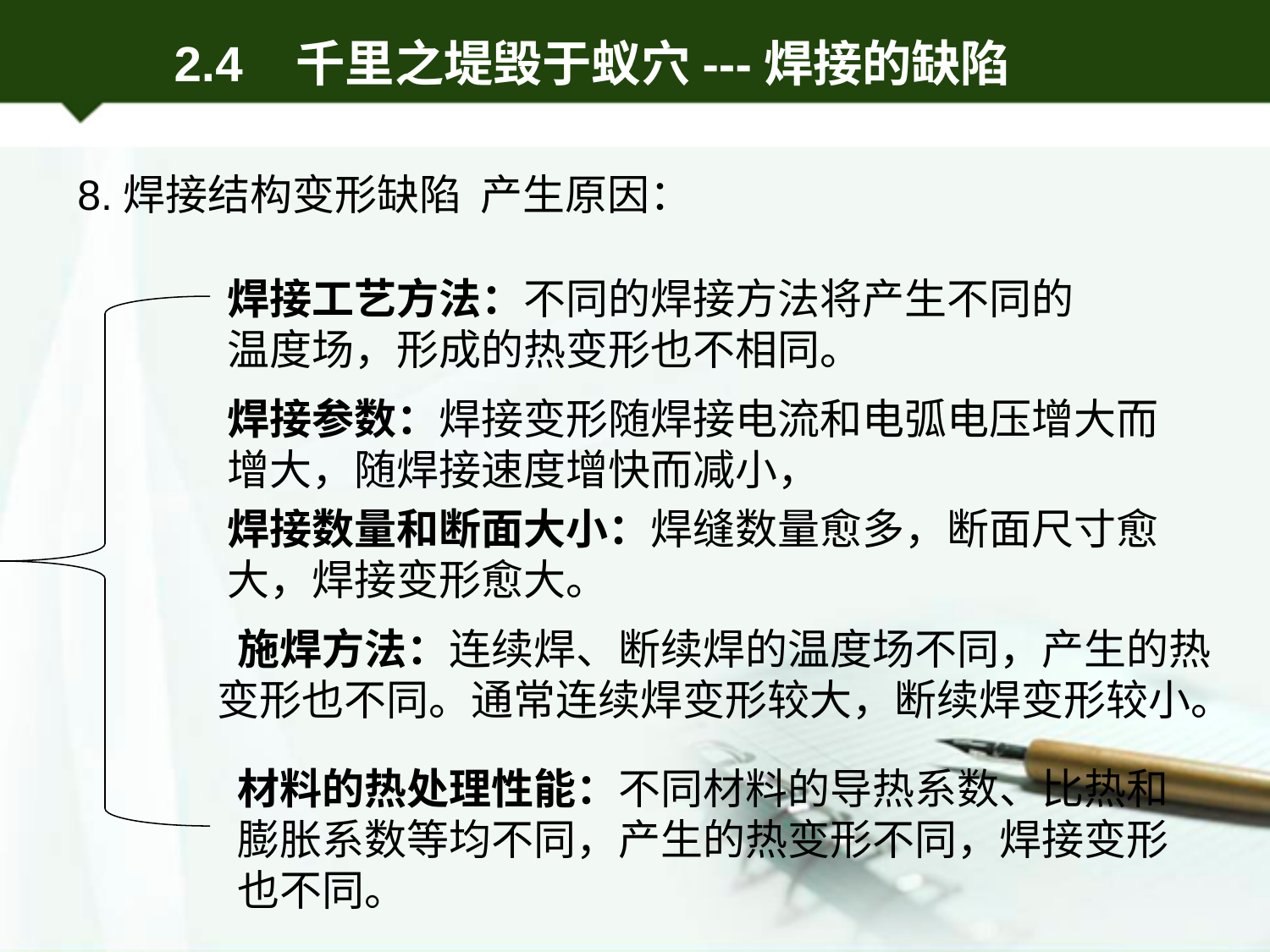

2.4   千里之堤毁于蚁穴---焊接的缺陷
8.焊接结构变形缺陷  产生原因：
焊接工艺方法：不同的焊接方法将产生不同的温度场，形成的热变形也不相同。

焊接参数：焊接变形随焊接电流和电弧电压增大而增大，随焊接速度增快而减小，
焊接数量和断面大小：焊缝数量愈多，断面尺寸愈大，焊接变形愈大。
 施焊方法：连续焊、断续焊的温度场不同，产生的热    变形也不同。通常连续焊变形较大，断续焊变形较小。
材料的热处理性能：不同材料的导热系数、比热和膨胀系数等均不同，产生的热变形不同，焊接变形也不同。